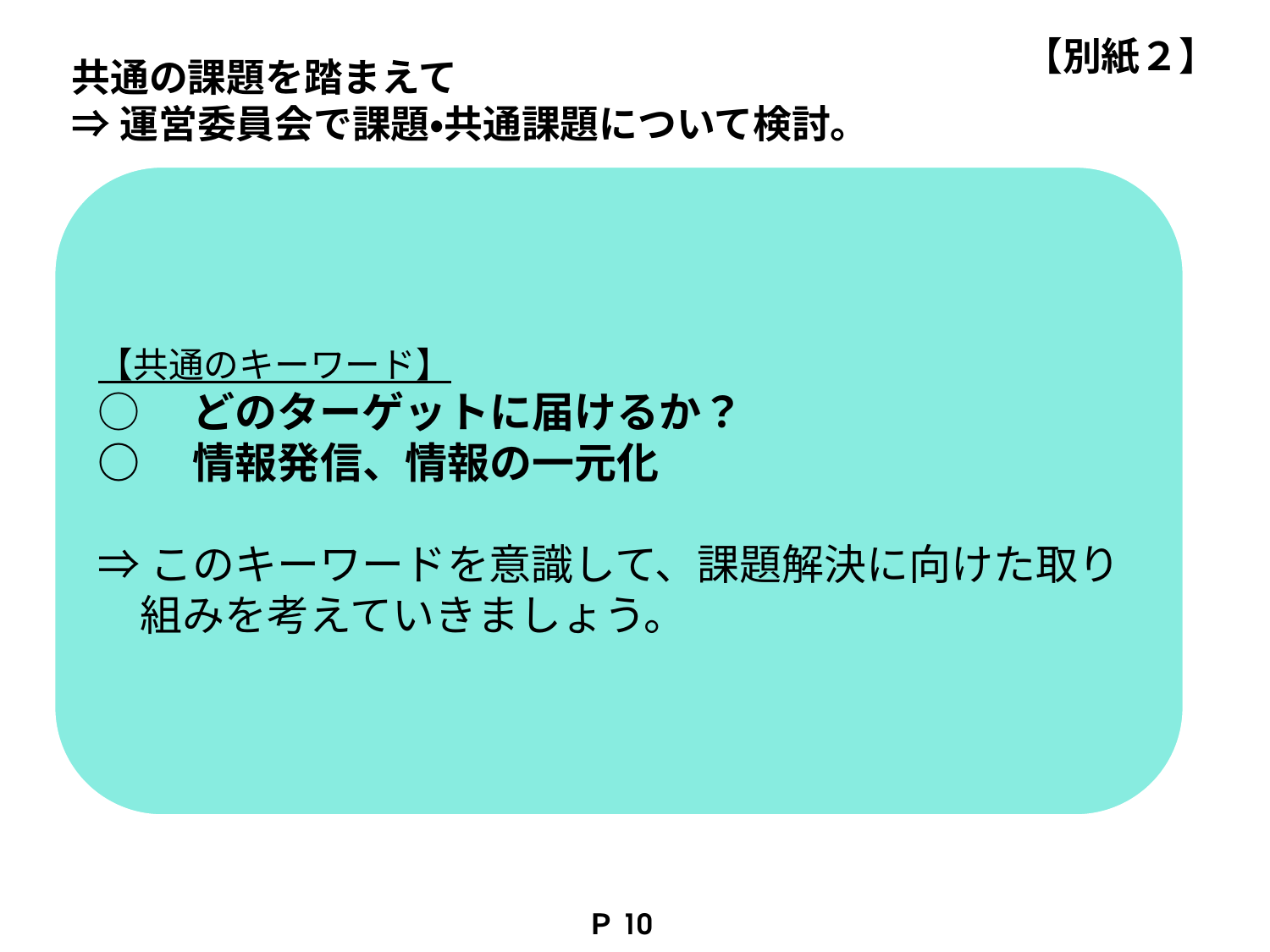

【別紙２】
共通の課題を踏まえて
⇒運営委員会で課題・共通課題について検討。

【共通のキーワード】
○　どのターゲットに届けるか？
○　情報発信、情報の一元化

⇒このキーワードを意識して、課題解決に向けた取り
　組みを考えていきましょう。
Ｐ10